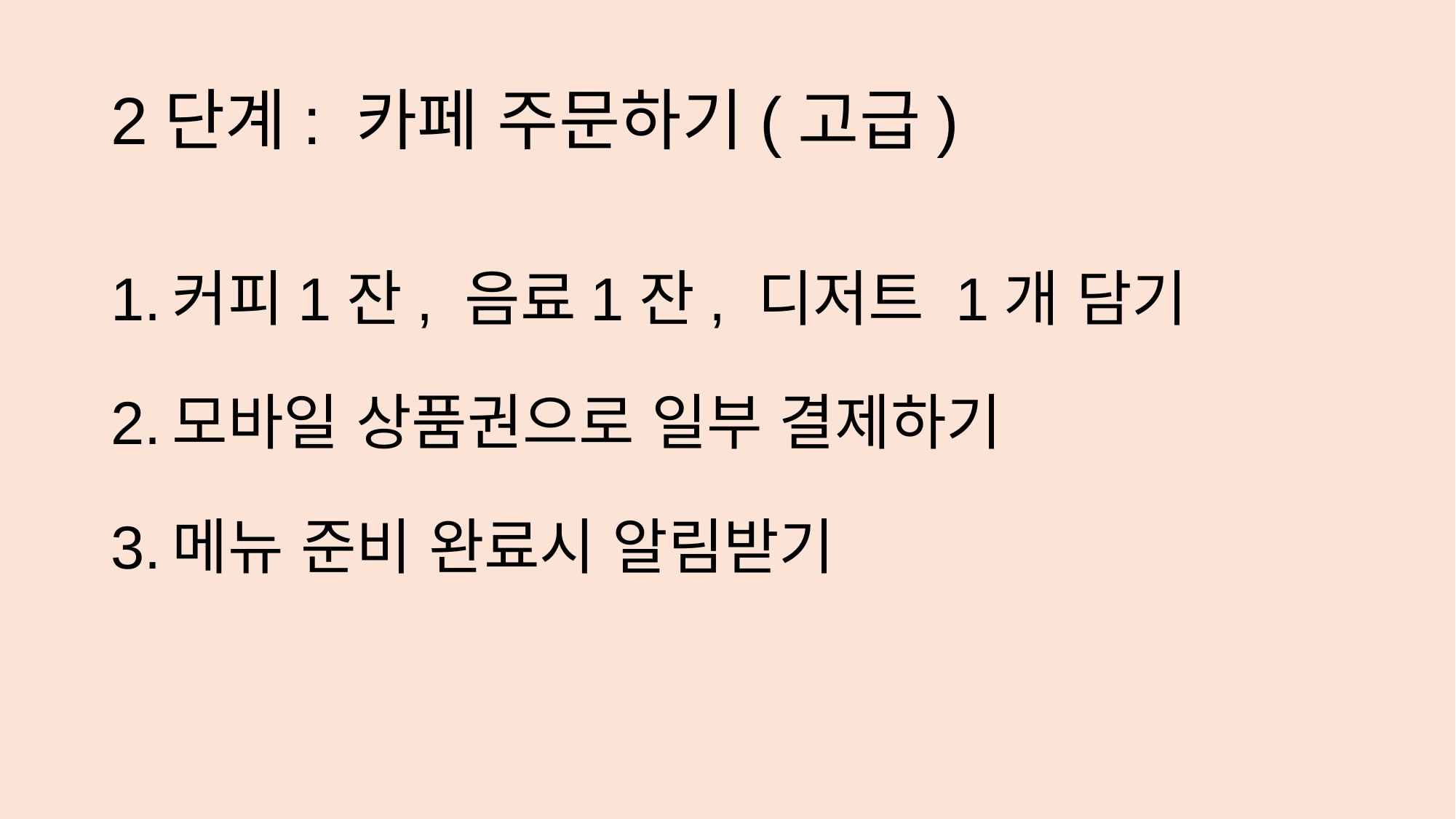

# 2단계: 카페 주문하기(고급)
커피1잔, 음료1잔, 디저트 1개 담기
모바일 상품권으로 일부 결제하기
메뉴 준비 완료시 알림받기